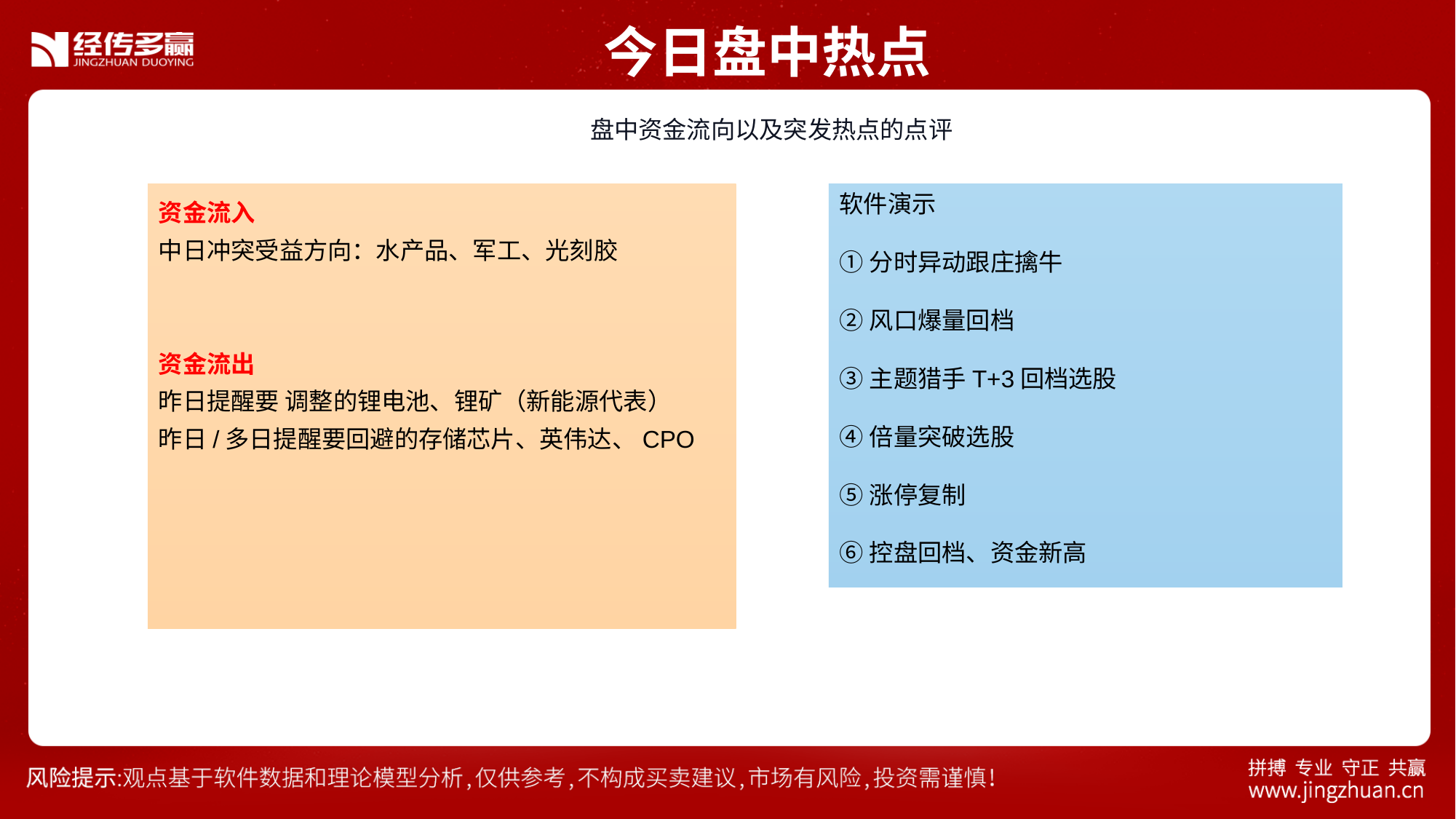

今日盘中热点
          盘中资金流向以及突发热点的点评

资金流入
中日冲突受益方向：水产品、军工、光刻胶

资金流出
昨日提醒要 调整的锂电池、锂矿（新能源代表）
昨日/多日提醒要回避的存储芯片、英伟达、CPO

软件演示

①分时异动跟庄擒牛

②风口爆量回档

③主题猎手T+3回档选股

④倍量突破选股

⑤涨停复制

⑥控盘回档、资金新高